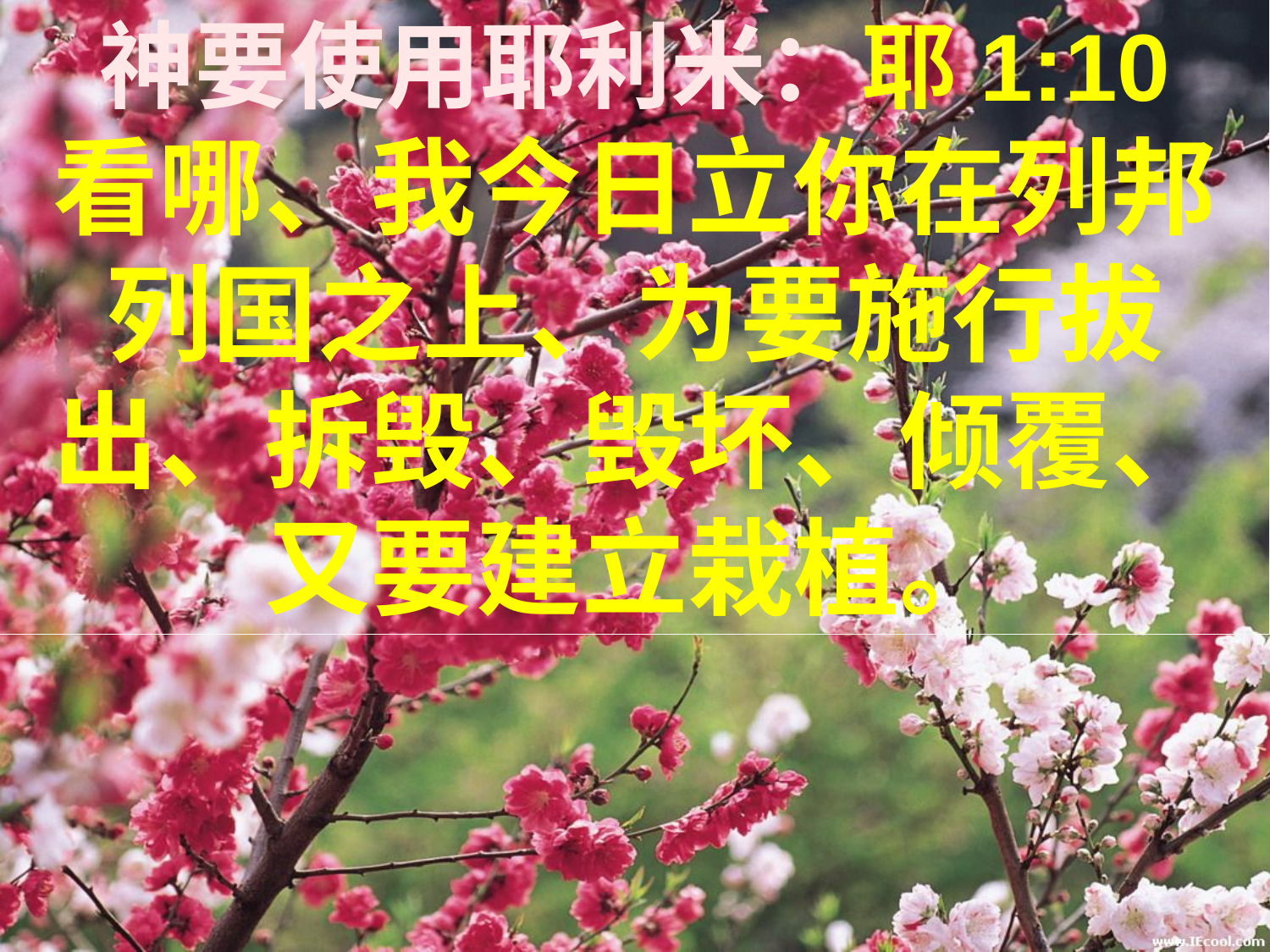

神要使用耶利米：耶1:10
看哪、我今日立你在列邦列国之上、为要施行拔出、拆毁、毁坏、倾覆、
又要建立栽植。